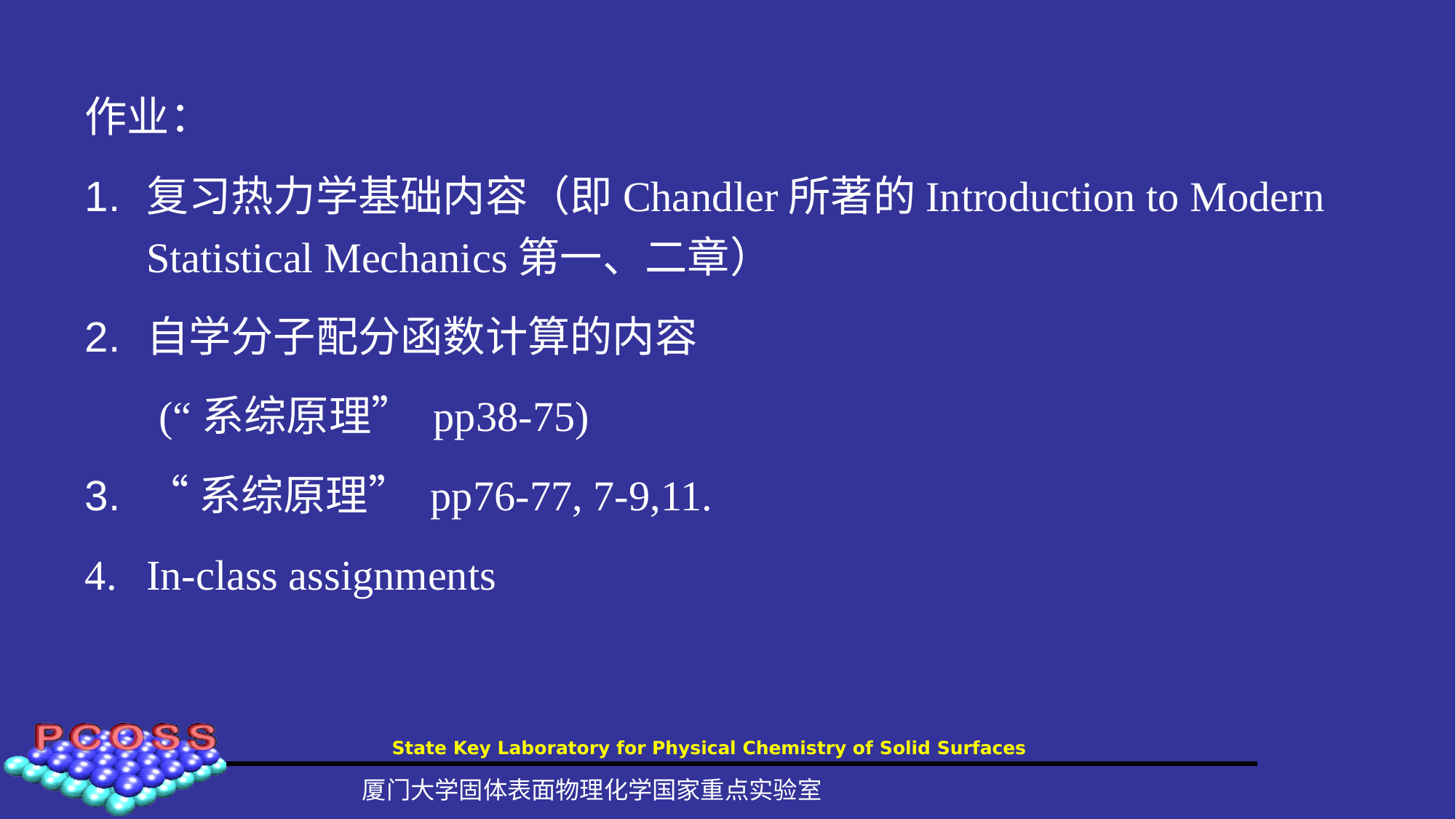

作业：
复习热力学基础内容（即Chandler所著的Introduction to Modern Statistical Mechanics第一、二章）
自学分子配分函数计算的内容
       (“系综原理” pp38-75)
“系综原理” pp76-77, 7-9,11.
In-class assignments

#